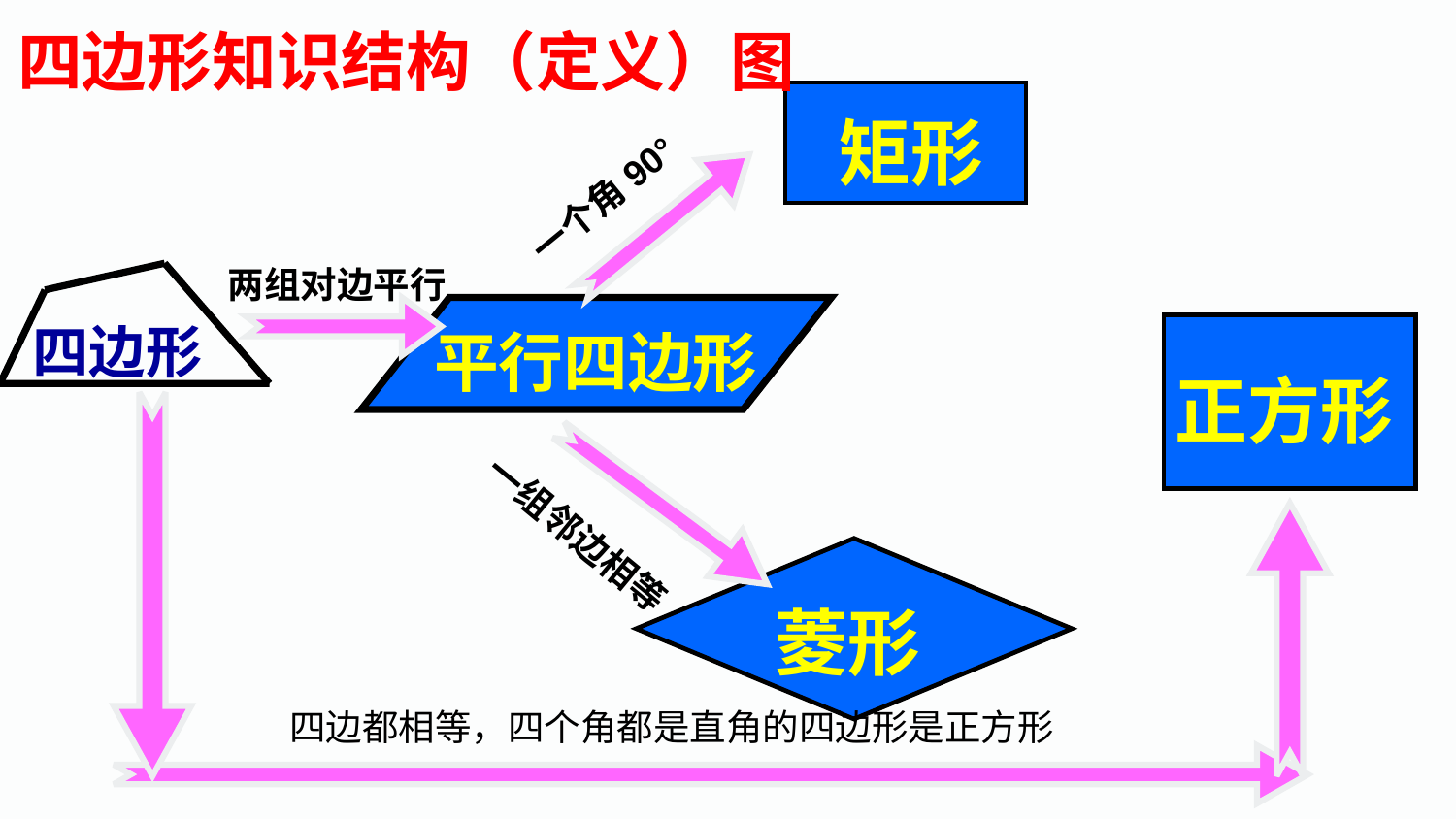

四边形知识结构（定义）图

矩形
一个角90°

两组对边平行

四边形
平行四边形

正方形

一组邻边相等

菱形

四边都相等，四个角都是直角的四边形是正方形